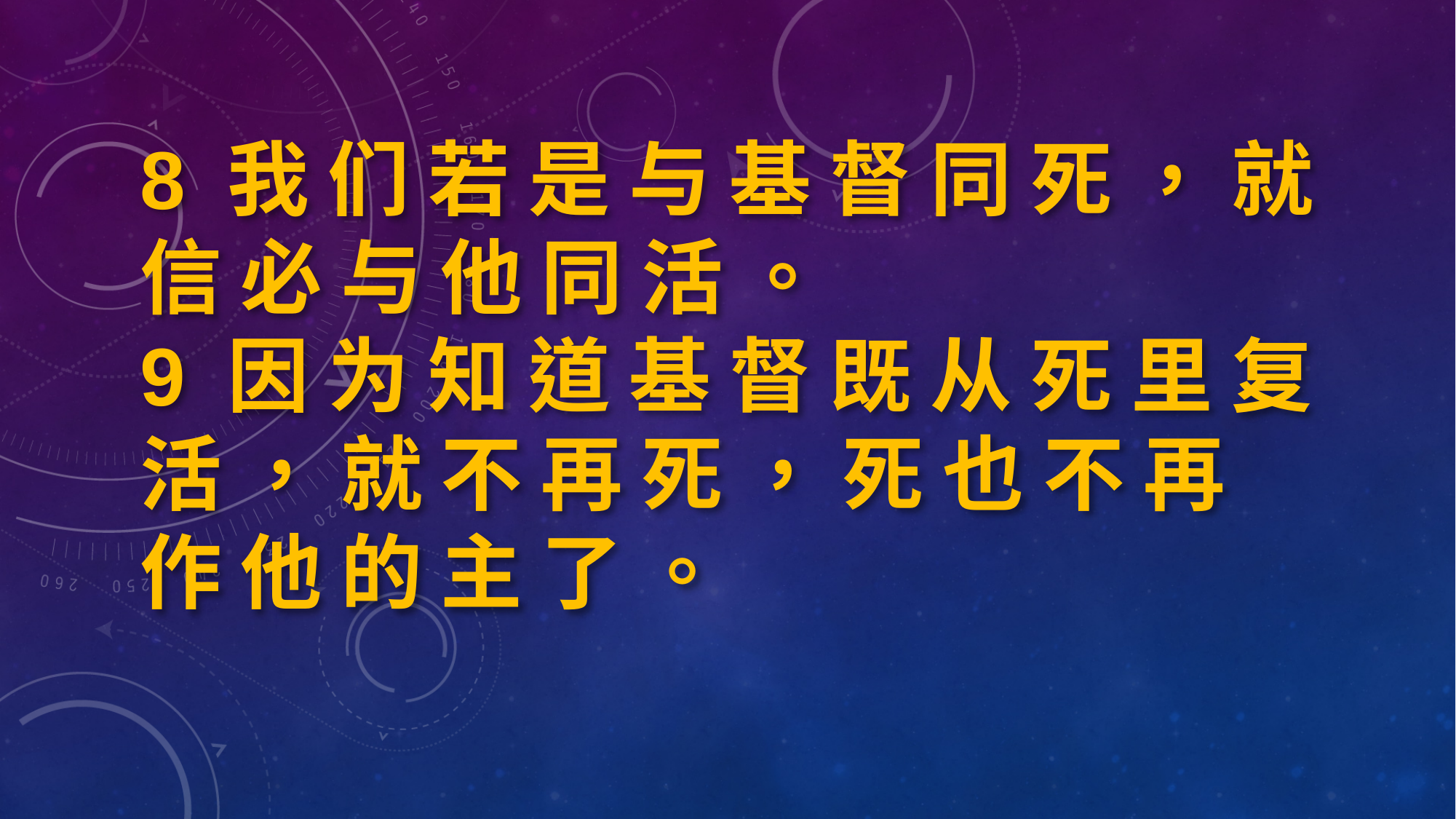

8 我 们 若 是 与 基 督 同 死 ， 就 信 必 与 他 同 活 。
9 因 为 知 道 基 督 既 从 死 里 复 活 ， 就 不 再 死 ， 死 也 不 再 作 他 的 主 了 。